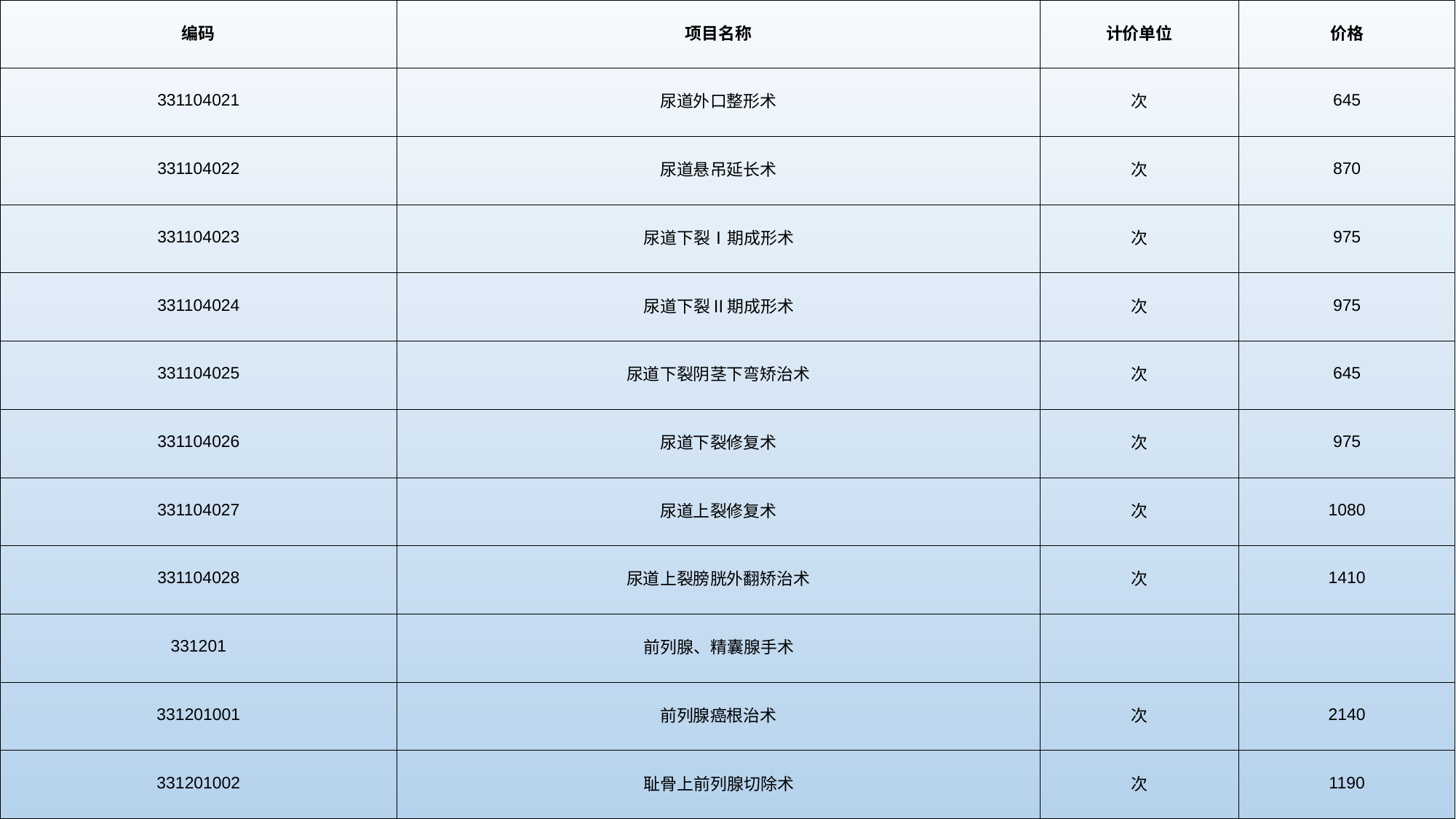

| 编码 | 项目名称 | 计价单位 | 价格 |
| --- | --- | --- | --- |
| 331104021 | 尿道外口整形术 | 次 | 645 |
| 331104022 | 尿道悬吊延长术 | 次 | 870 |
| 331104023 | 尿道下裂Ⅰ期成形术 | 次 | 975 |
| 331104024 | 尿道下裂Ⅱ期成形术 | 次 | 975 |
| 331104025 | 尿道下裂阴茎下弯矫治术 | 次 | 645 |
| 331104026 | 尿道下裂修复术 | 次 | 975 |
| 331104027 | 尿道上裂修复术 | 次 | 1080 |
| 331104028 | 尿道上裂膀胱外翻矫治术 | 次 | 1410 |
| 331201 | 前列腺、精囊腺手术 |  |  |
| 331201001 | 前列腺癌根治术 | 次 | 2140 |
| 331201002 | 耻骨上前列腺切除术 | 次 | 1190 |